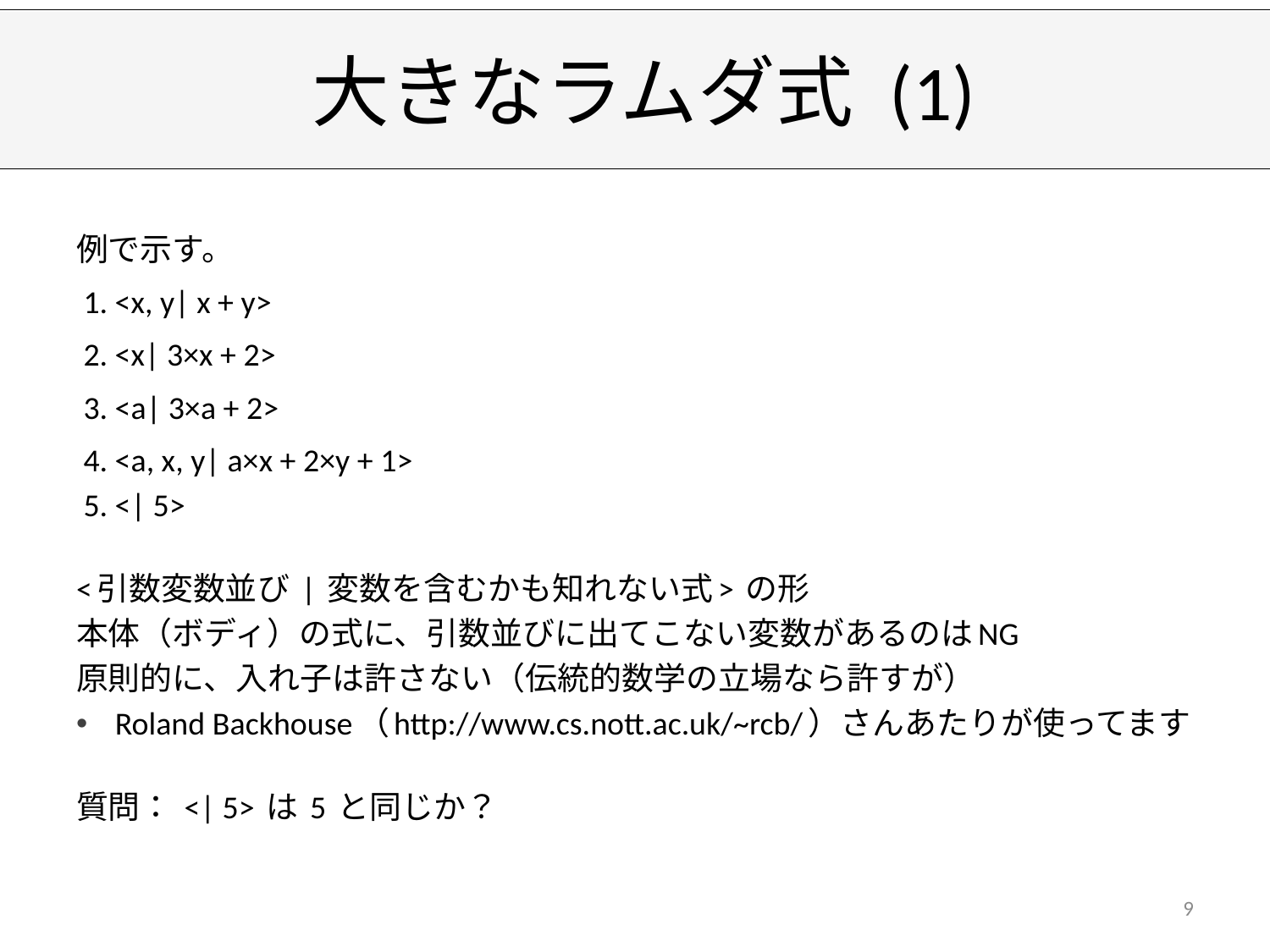

# 大きなラムダ式 (1)
例で示す。
 1. <x, y| x + y>
 2. <x| 3×x + 2>
 3. <a| 3×a + 2>
 4. <a, x, y| a×x + 2×y + 1>
 5. <| 5>
<引数変数並び | 変数を含むかも知れない式> の形
本体（ボディ）の式に、引数並びに出てこない変数があるのはNG
原則的に、入れ子は許さない（伝統的数学の立場なら許すが）
Roland Backhouse（http://www.cs.nott.ac.uk/~rcb/）さんあたりが使ってます
質問： <| 5> は 5 と同じか？
9